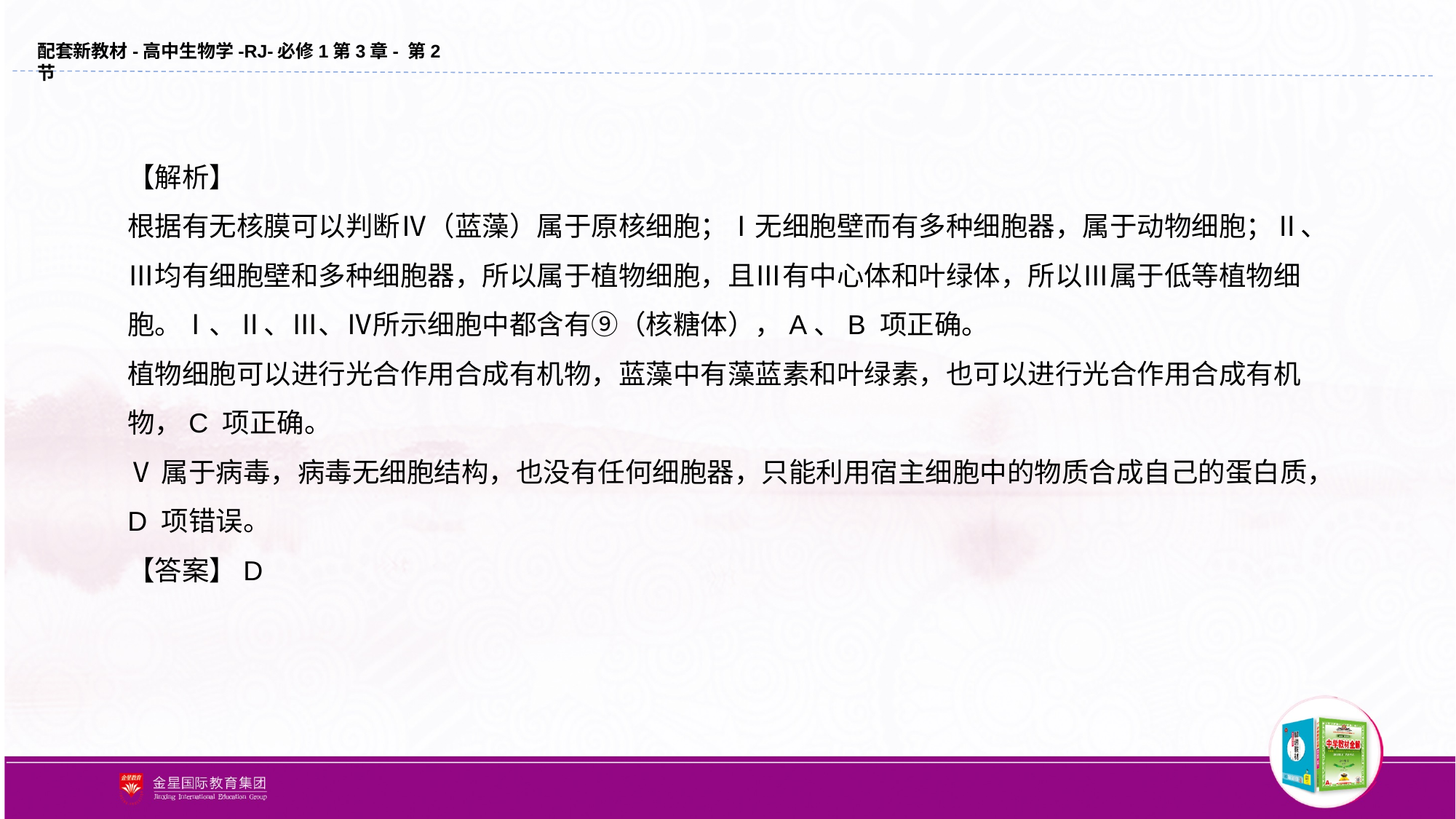

【解析】
根据有无核膜可以判断Ⅳ（蓝藻）属于原核细胞；Ⅰ无细胞壁而有多种细胞器，属于动物细胞；Ⅱ、Ⅲ均有细胞壁和多种细胞器，所以属于植物细胞，且Ⅲ有中心体和叶绿体，所以Ⅲ属于低等植物细胞。Ⅰ、Ⅱ、Ⅲ、Ⅳ所示细胞中都含有⑨（核糖体），A、B 项正确。
植物细胞可以进行光合作用合成有机物，蓝藻中有藻蓝素和叶绿素，也可以进行光合作用合成有机物，C 项正确。
Ⅴ属于病毒，病毒无细胞结构，也没有任何细胞器，只能利用宿主细胞中的物质合成自己的蛋白质，D 项错误。
【答案】D